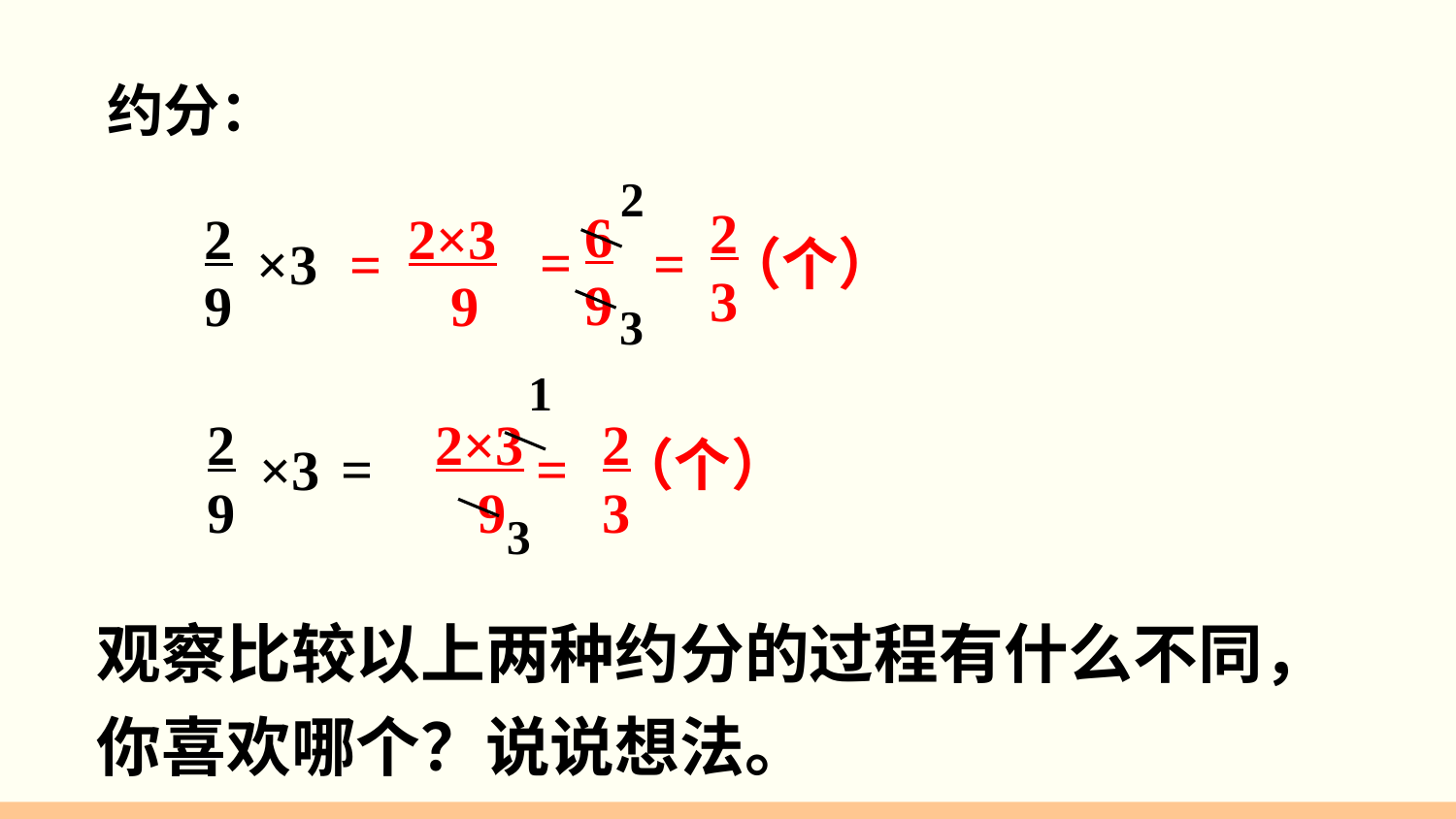

约分：

2
2
3
6
9
=
（个）
2
9
2×3
   9
=
=
×3

3

1
2
9
=
×3
2×3
   9
2
3
（个）
=

3
观察比较以上两种约分的过程有什么不同，
你喜欢哪个？说说想法。